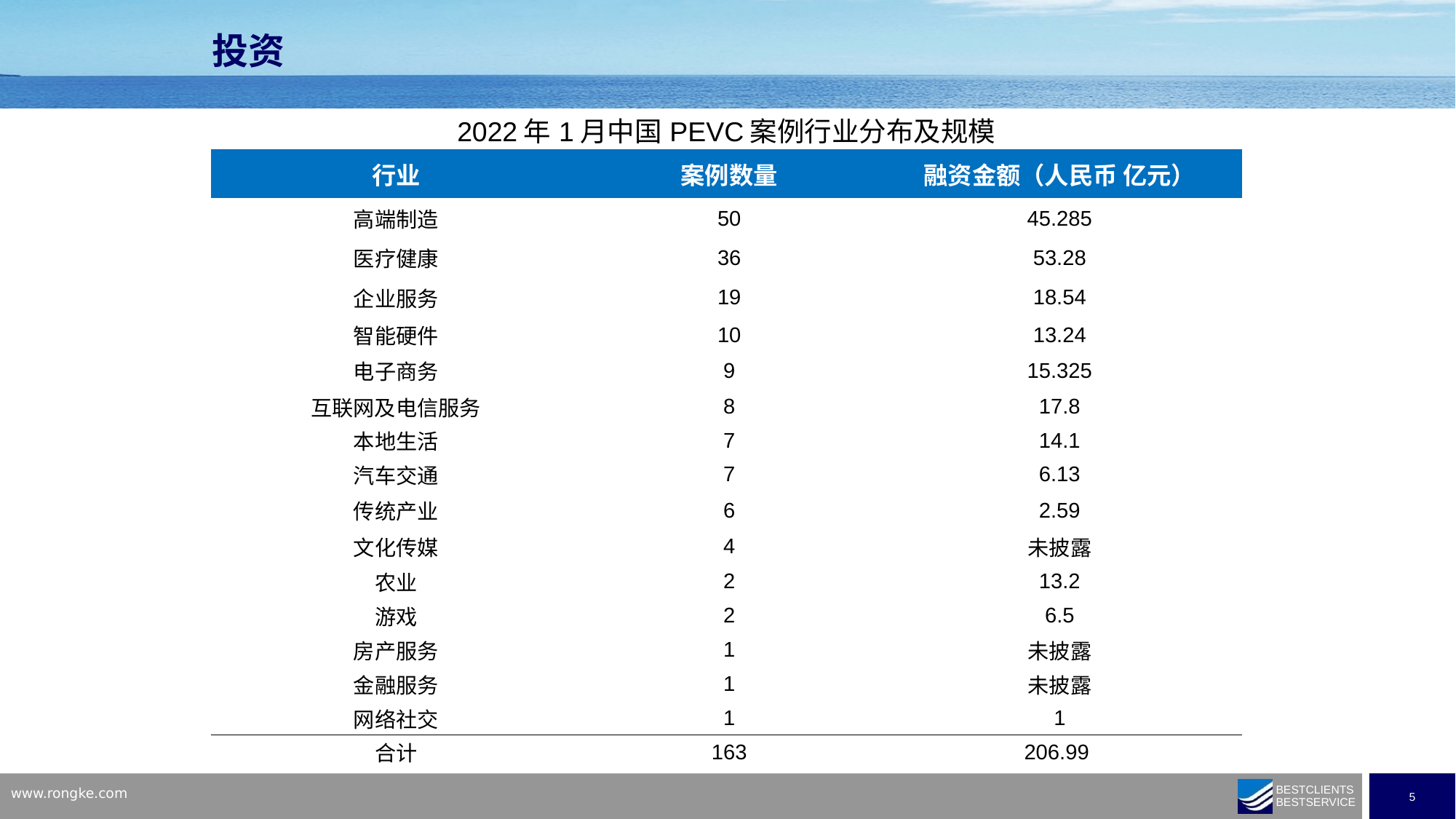

投资
| 2022年1月中国PEVC案例行业分布及规模 |  |  |
| --- | --- | --- |
| 行业 | 案例数量 | 融资金额（人民币 亿元） |
| 高端制造 | 50 | 45.285 |
| 医疗健康 | 36 | 53.28 |
| 企业服务 | 19 | 18.54 |
| 智能硬件 | 10 | 13.24 |
| 电子商务 | 9 | 15.325 |
| 互联网及电信服务 | 8 | 17.8 |
| 本地生活 | 7 | 14.1 |
| 汽车交通 | 7 | 6.13 |
| 传统产业 | 6 | 2.59 |
| 文化传媒 | 4 | 未披露 |
| 农业 | 2 | 13.2 |
| 游戏 | 2 | 6.5 |
| 房产服务 | 1 | 未披露 |
| 金融服务 | 1 | 未披露 |
| 网络社交 | 1 | 1 |
| 合计 | 163 | 206.99 |